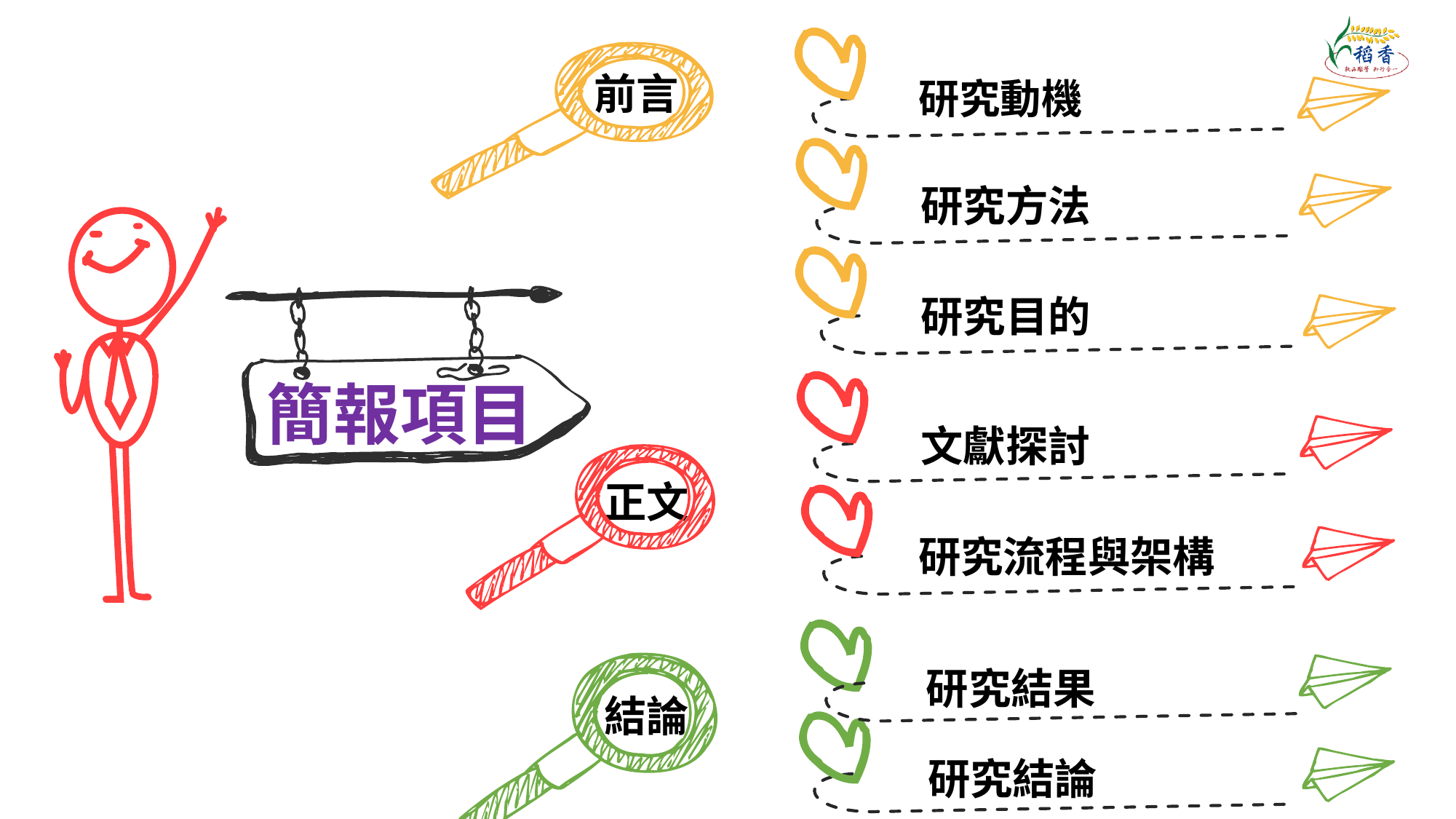

前言
研究動機

研究方法

研究目的

簡報項目

文獻探討

正文

研究流程與架構

研究結果

結論

研究結論